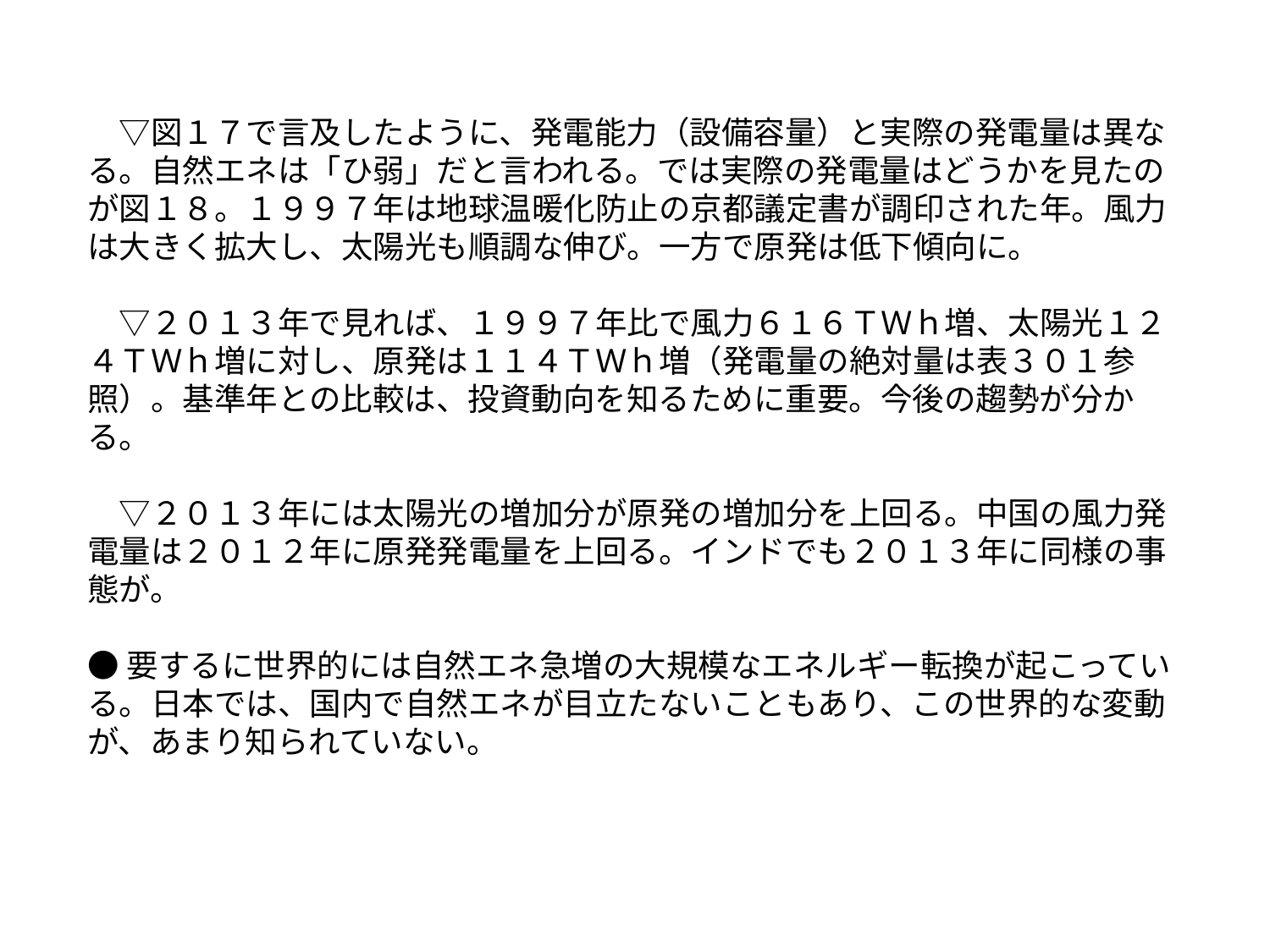

▽図１７で言及したように、発電能力（設備容量）と実際の発電量は異なる。自然エネは「ひ弱」だと言われる。では実際の発電量はどうかを見たのが図１８。１９９７年は地球温暖化防止の京都議定書が調印された年。風力は大きく拡大し、太陽光も順調な伸び。一方で原発は低下傾向に。

　▽２０１３年で見れば、１９９７年比で風力６１６ＴＷｈ増、太陽光１２４ＴＷｈ増に対し、原発は１１４ＴＷｈ増（発電量の絶対量は表３０１参照）。基準年との比較は、投資動向を知るために重要。今後の趨勢が分かる。

　▽２０１３年には太陽光の増加分が原発の増加分を上回る。中国の風力発電量は２０１２年に原発発電量を上回る。インドでも２０１３年に同様の事態が。

●要するに世界的には自然エネ急増の大規模なエネルギー転換が起こっている。日本では、国内で自然エネが目立たないこともあり、この世界的な変動が、あまり知られていない。